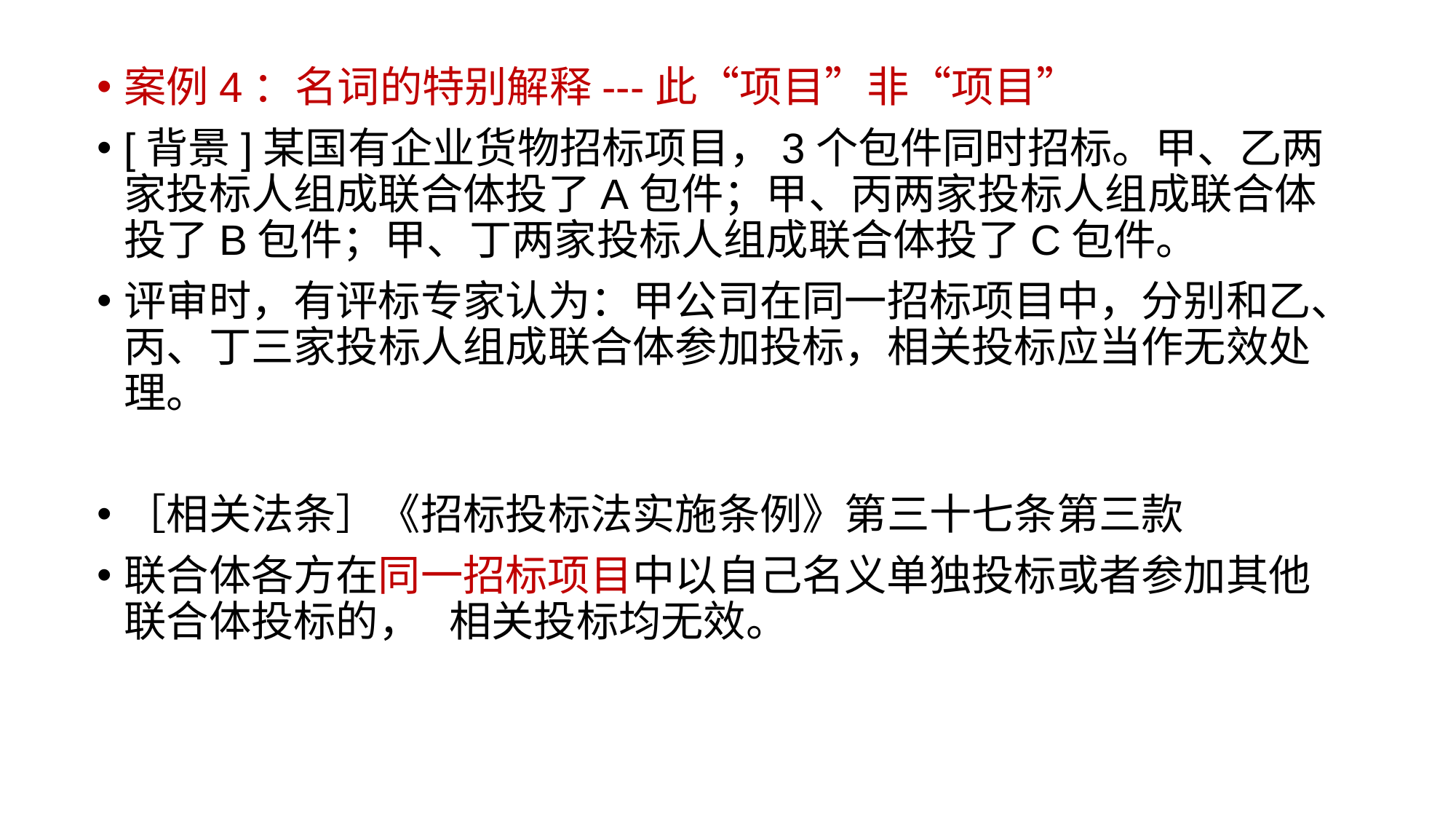

案例4：名词的特别解释---此“项目”非“项目”
[背景]某国有企业货物招标项目，3个包件同时招标。甲、乙两家投标人组成联合体投了A包件；甲、丙两家投标人组成联合体投了B包件；甲、丁两家投标人组成联合体投了C包件。
评审时，有评标专家认为：甲公司在同一招标项目中，分别和乙、丙、丁三家投标人组成联合体参加投标，相关投标应当作无效处理。

［相关法条］《招标投标法实施条例》第三十七条第三款
联合体各方在同一招标项目中以自己名义单独投标或者参加其他联合体投标的，   相关投标均无效。